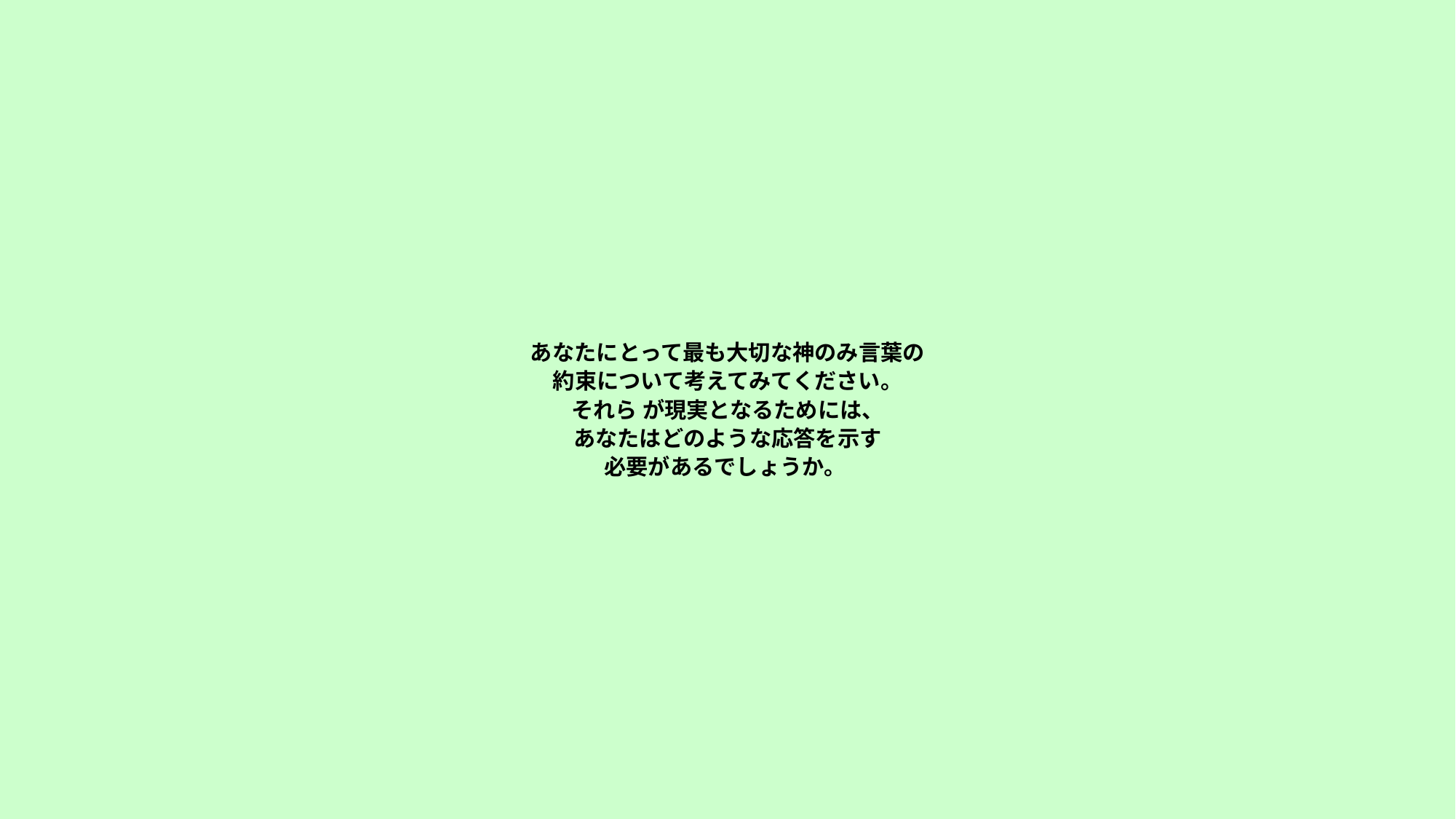

# あなたにとって最も大切な神のみ言葉の 約束について考えてみてください。 それら が現実となるためには、 あなたはどのような応答を示す 必要があるでしょうか。